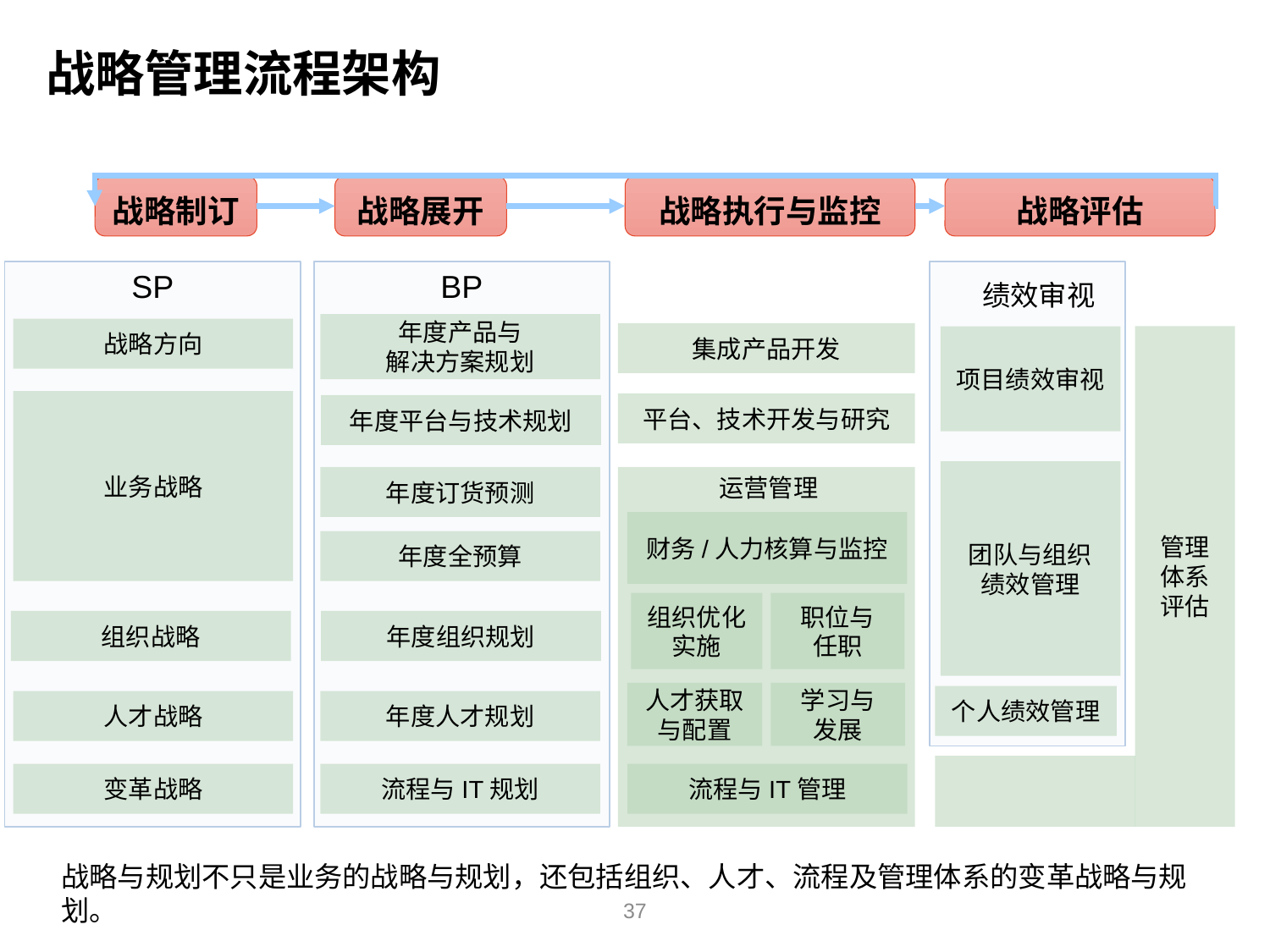

战略管理流程架构
战略制订
战略展开
战略执行与监控
战略评估
BP

SP
绩效审视
年度产品与
解决方案规划
战略方向
集成产品开发
管理
体系
评估
项目绩效审视
业务战略
平台、技术开发与研究
年度平台与技术规划
团队与组织
绩效管理
年度订货预测

运营管理
财务/人力核算与监控
年度全预算
组织优化
实施
职位与
任职
组织战略
年度组织规划
人才获取
与配置
学习与
发展
个人绩效管理
人才战略
年度人才规划

变革战略
流程与IT规划
流程与IT管理
战略与规划不只是业务的战略与规划，还包括组织、人才、流程及管理体系的变革战略与规划。
37